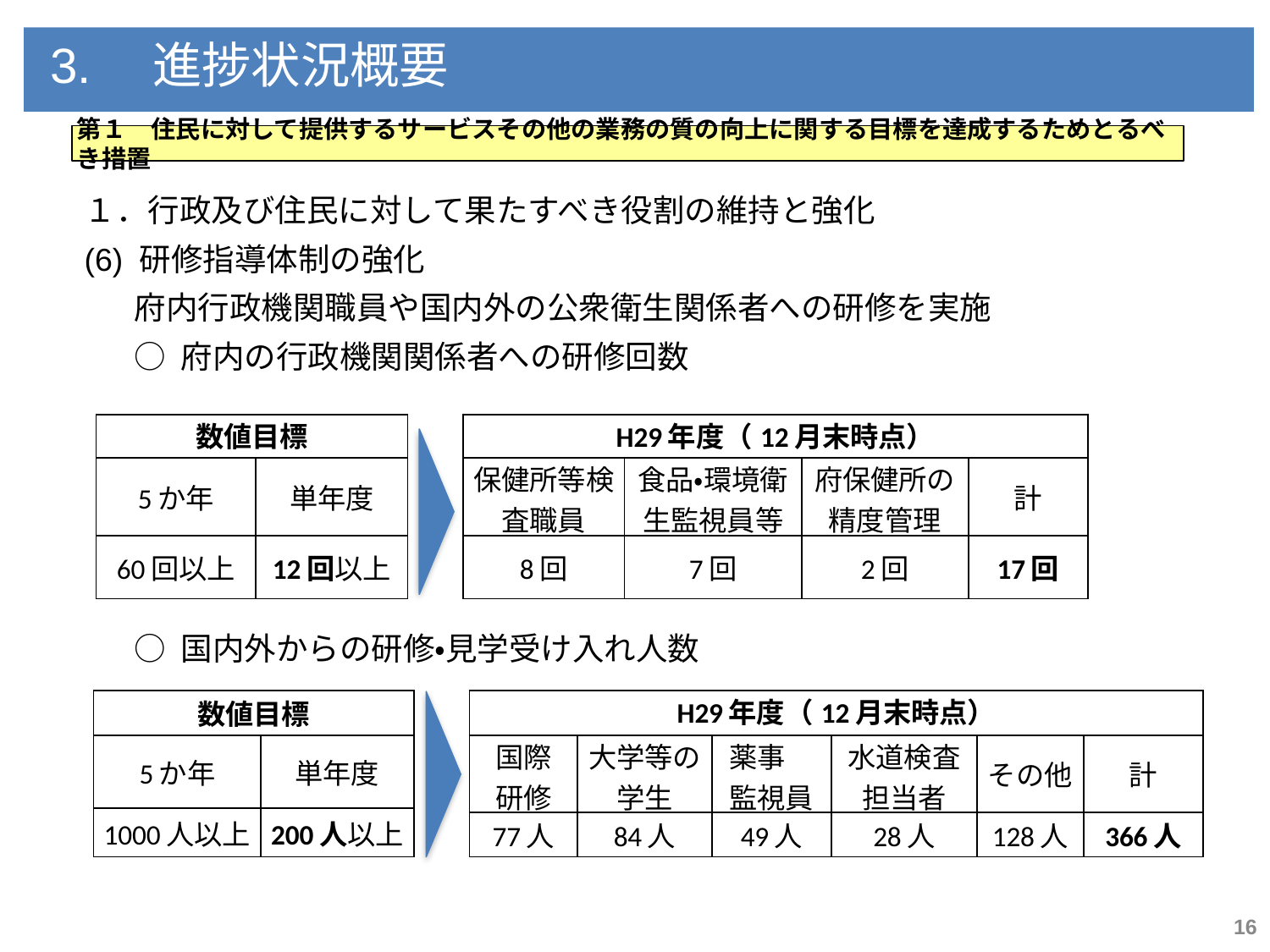

3.　進捗状況概要
第１　住民に対して提供するサービスその他の業務の質の向上に関する目標を達成するためとるべき措置
１．行政及び住民に対して果たすべき役割の維持と強化
(6) 研修指導体制の強化
府内行政機関職員や国内外の公衆衛生関係者への研修を実施
○ 府内の行政機関関係者への研修回数

○ 国内外からの研修・見学受け入れ人数
| 数値目標 |  |  | H29年度（12月末時点） |  |  |  |
| --- | --- | --- | --- | --- | --- | --- |
| 5か年 | 単年度 |  | 保健所等検査職員 | 食品・環境衛生監視員等 | 府保健所の精度管理 | 計 |
| 60回以上 | 12回以上 |  | 8回 | 7回 | 2回 | 17回 |

| 数値目標 |  |  | H29年度（12月末時点） |  |  |  |  |  |
| --- | --- | --- | --- | --- | --- | --- | --- | --- |
| 5か年 | 単年度 |  | 国際 研修 | 大学等の学生 | 薬事　監視員 | 水道検査担当者 | その他 | 計 |
| 1000人以上 | 200人以上 |  |  |  |  |  |  |  |
|  |  |  | 77人 | 84人 | 49人 | 28人 | 128人 | 366人 |

16